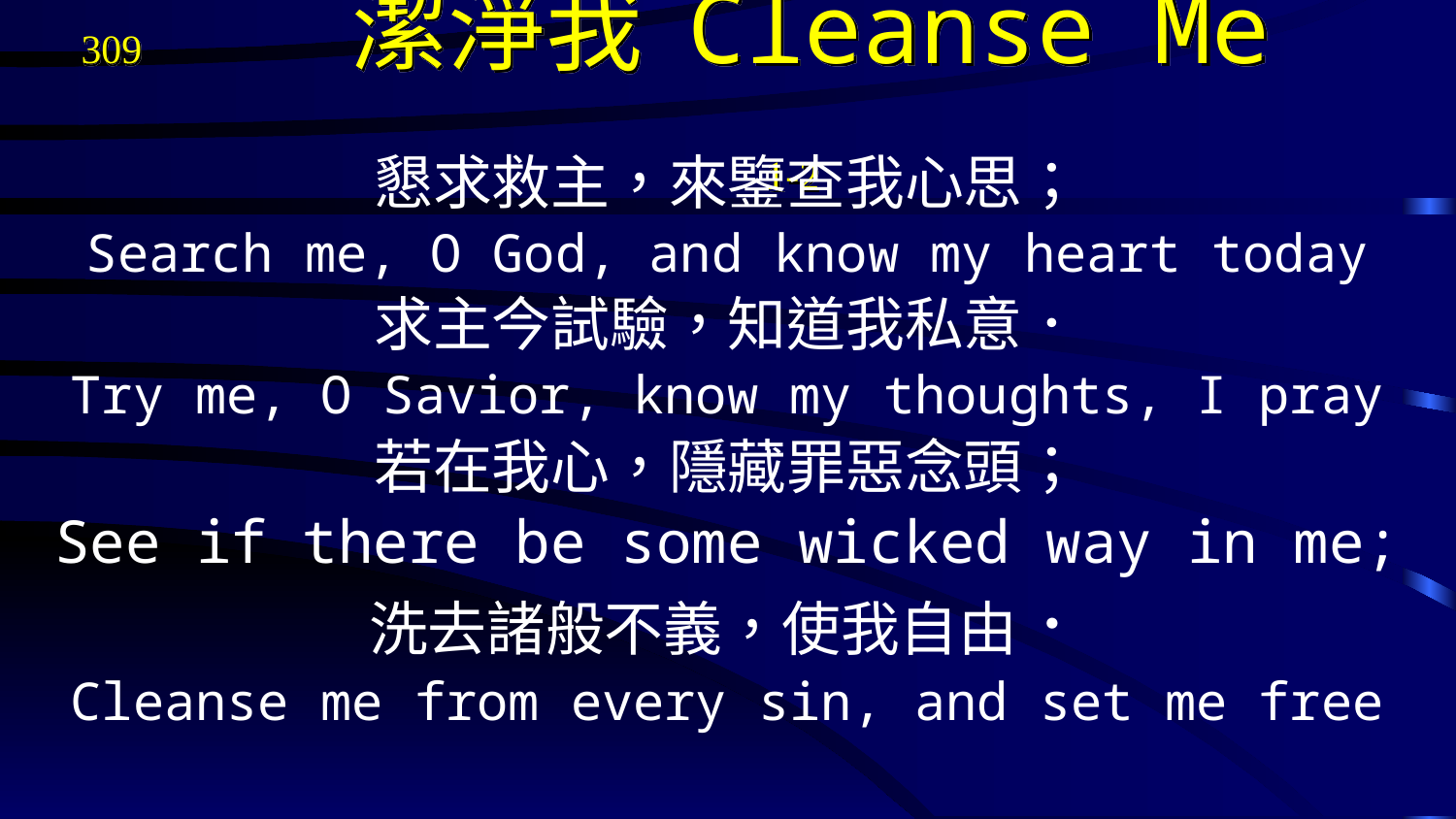

# 309  潔淨我 Cleanse Me     1-2
懇求救主，來鑒查我心思；
Search me, O God, and know my heart today
求主今試驗，知道我私意．
Try me, O Savior, know my thoughts, I pray
若在我心，隱藏罪惡念頭；
See if there be some wicked way in me;
洗去諸般不義，使我自由．
Cleanse me from every sin, and set me free